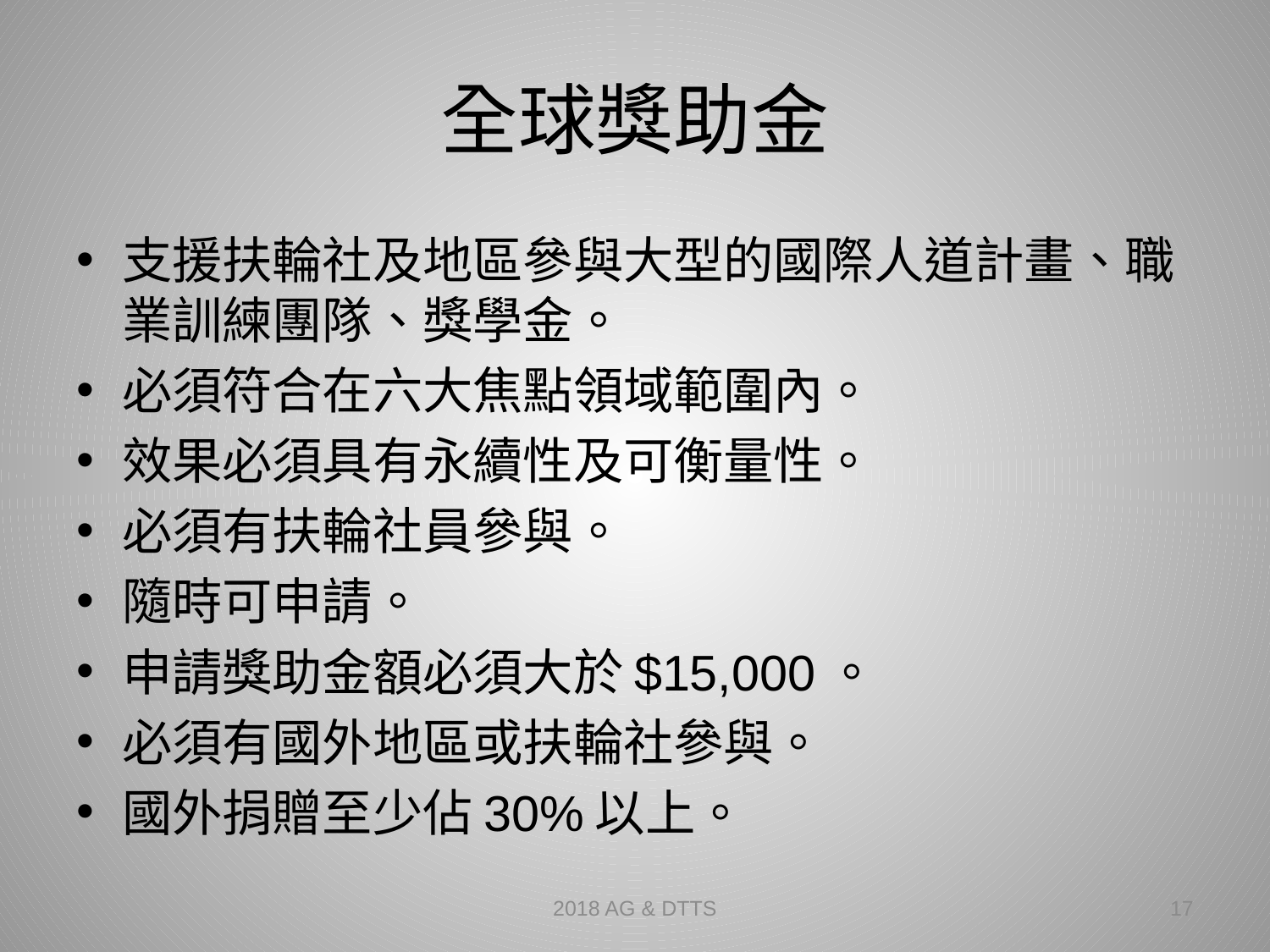

# 全球獎助金
支援扶輪社及地區參與大型的國際人道計畫、職業訓練團隊、獎學金。
必須符合在六大焦點領域範圍內。
效果必須具有永續性及可衡量性。
必須有扶輪社員參與。
隨時可申請。
申請獎助金額必須大於$15,000。
必須有國外地區或扶輪社參與。
國外捐贈至少佔30%以上。

2018 AG & DTTS
17